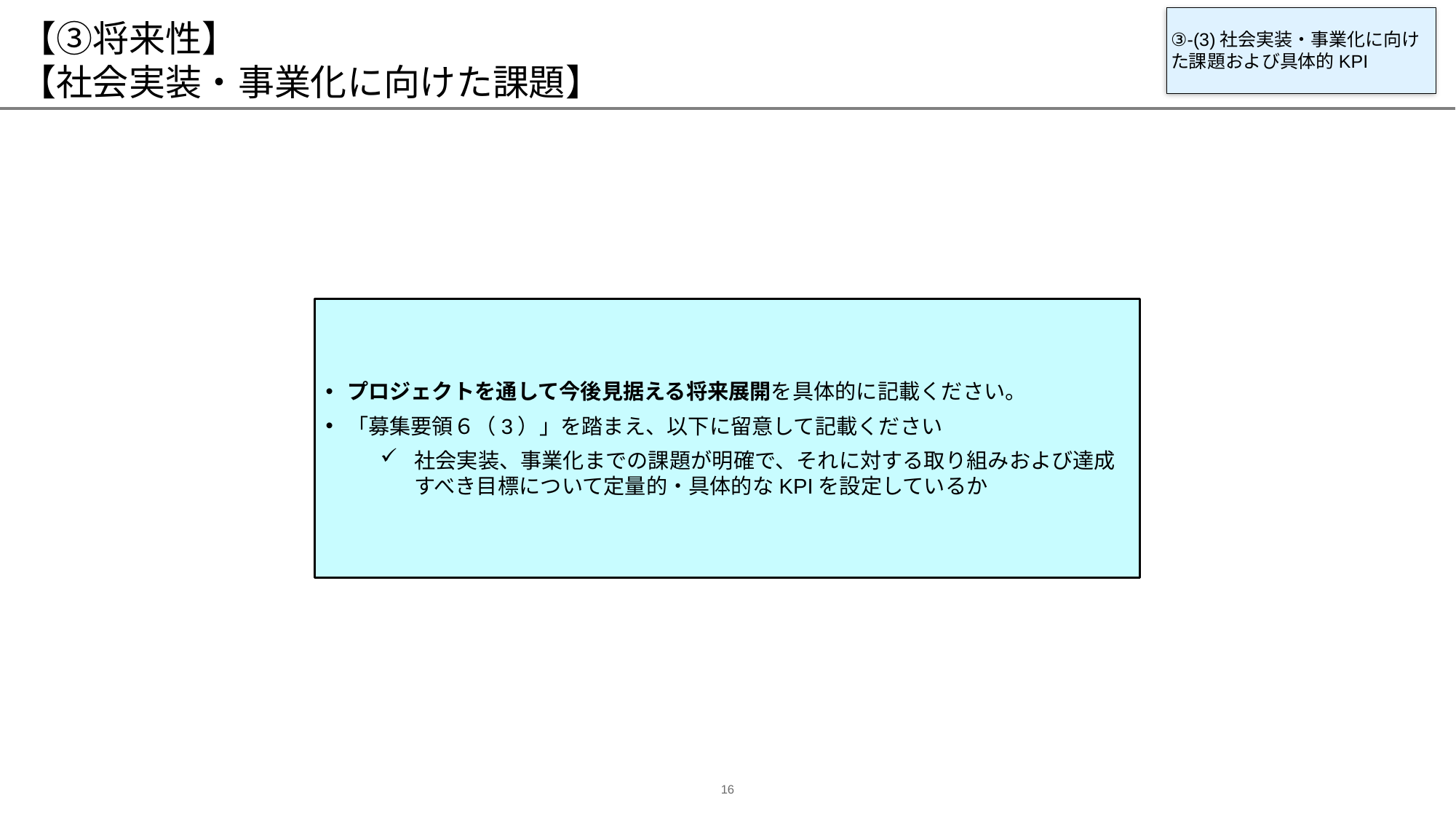

# 【③将来性】 【社会実装・事業化に向けた課題】
③‐(3)社会実装・事業化に向けた課題および具体的KPI

プロジェクトを通して今後見据える将来展開を具体的に記載ください。
「募集要領６（3）」を踏まえ、以下に留意して記載ください
社会実装、事業化までの課題が明確で、それに対する取り組みおよび達成すべき目標について定量的・具体的なKPIを設定しているか